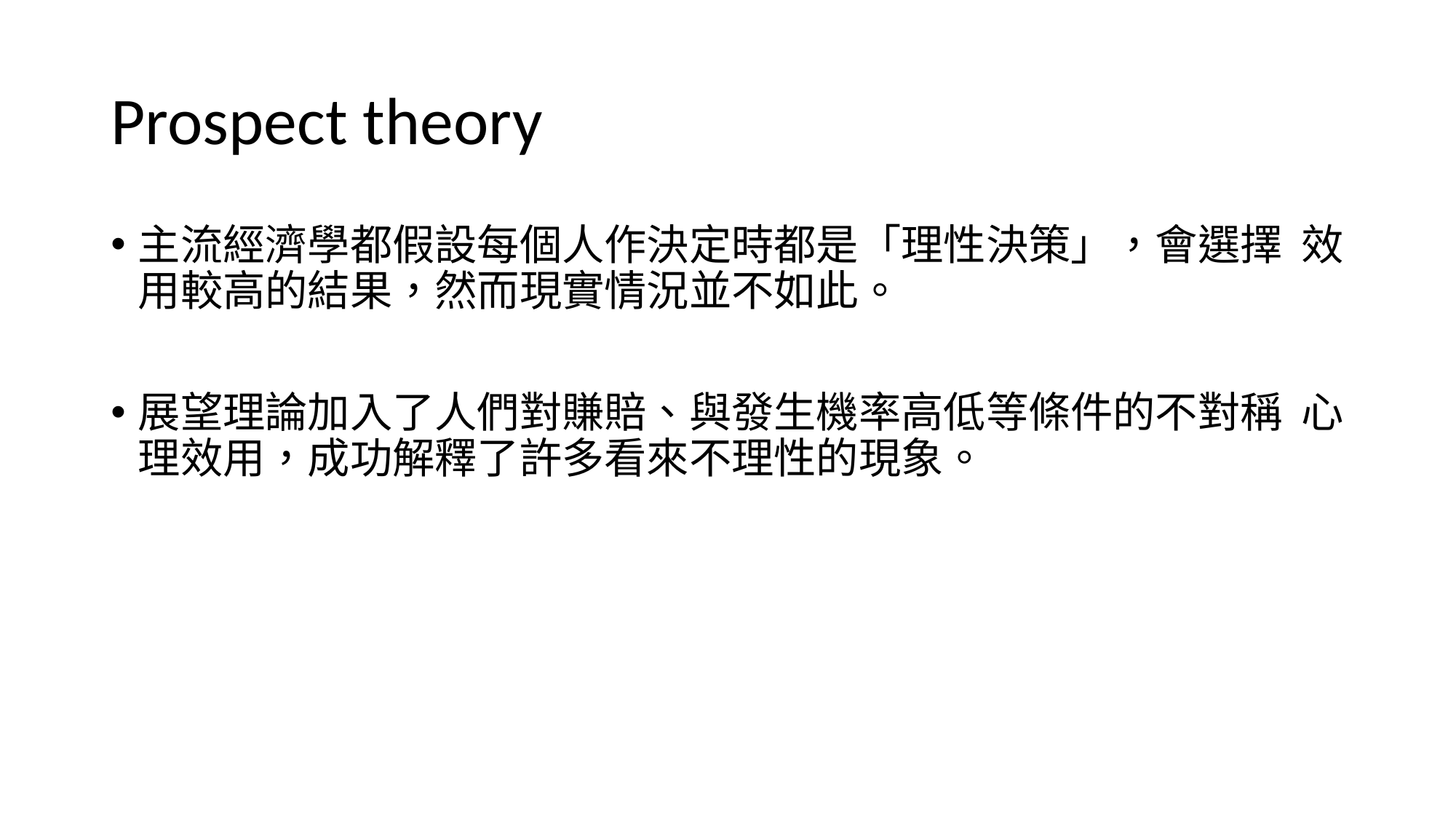

# Prospect theory
主流經濟學都假設每個人作決定時都是「理性決策」，會選擇  效用較高的結果，然而現實情況並不如此。

展望理論加入了人們對賺賠、與發生機率高低等條件的不對稱  心理效用，成功解釋了許多看來不理性的現象。